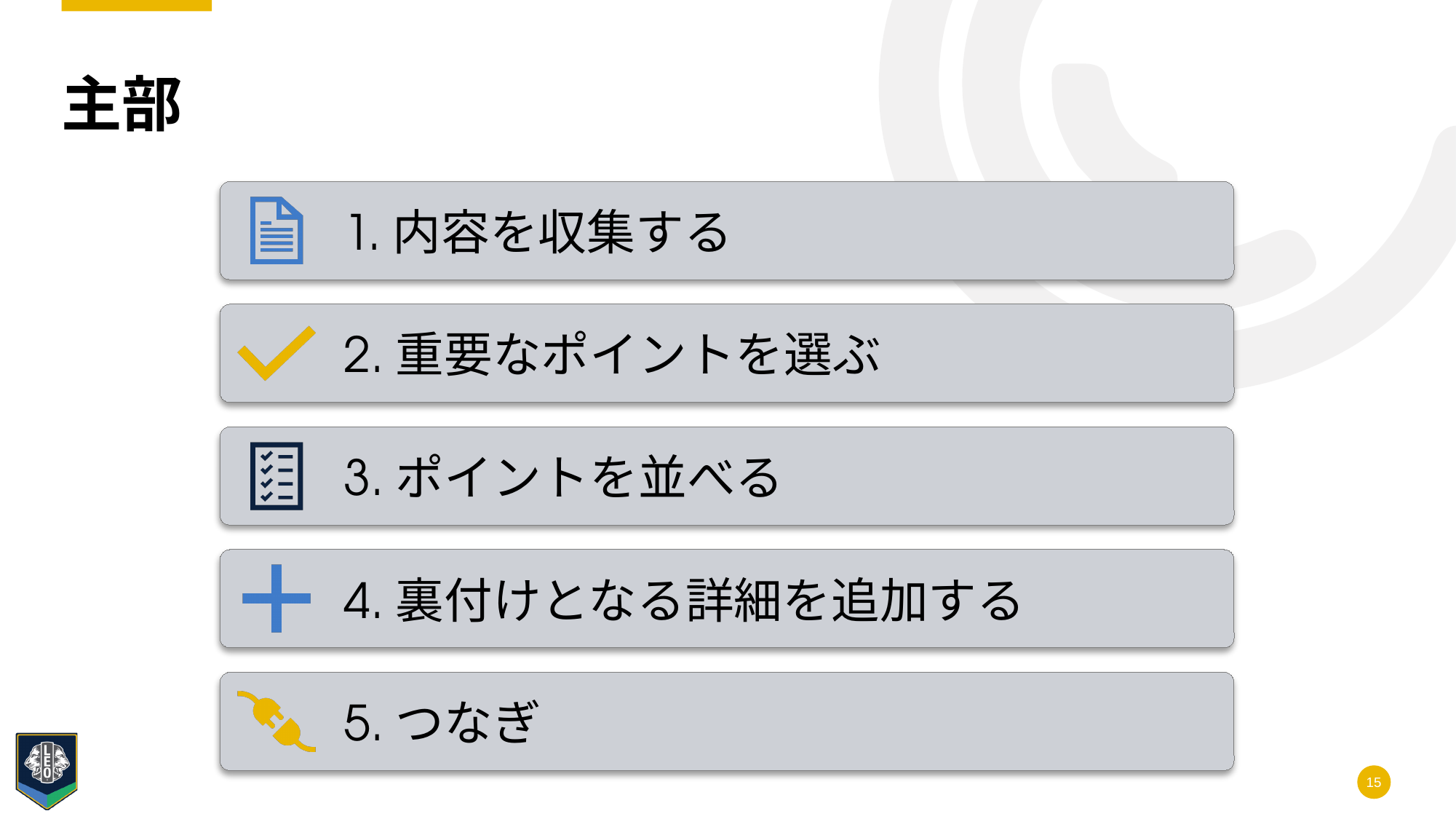

# 主部
1.内容を収集する
2.重要なポイントを選ぶ
3.ポイントを並べる
4.裏付けとなる詳細を追加する
5.つなぎ
15